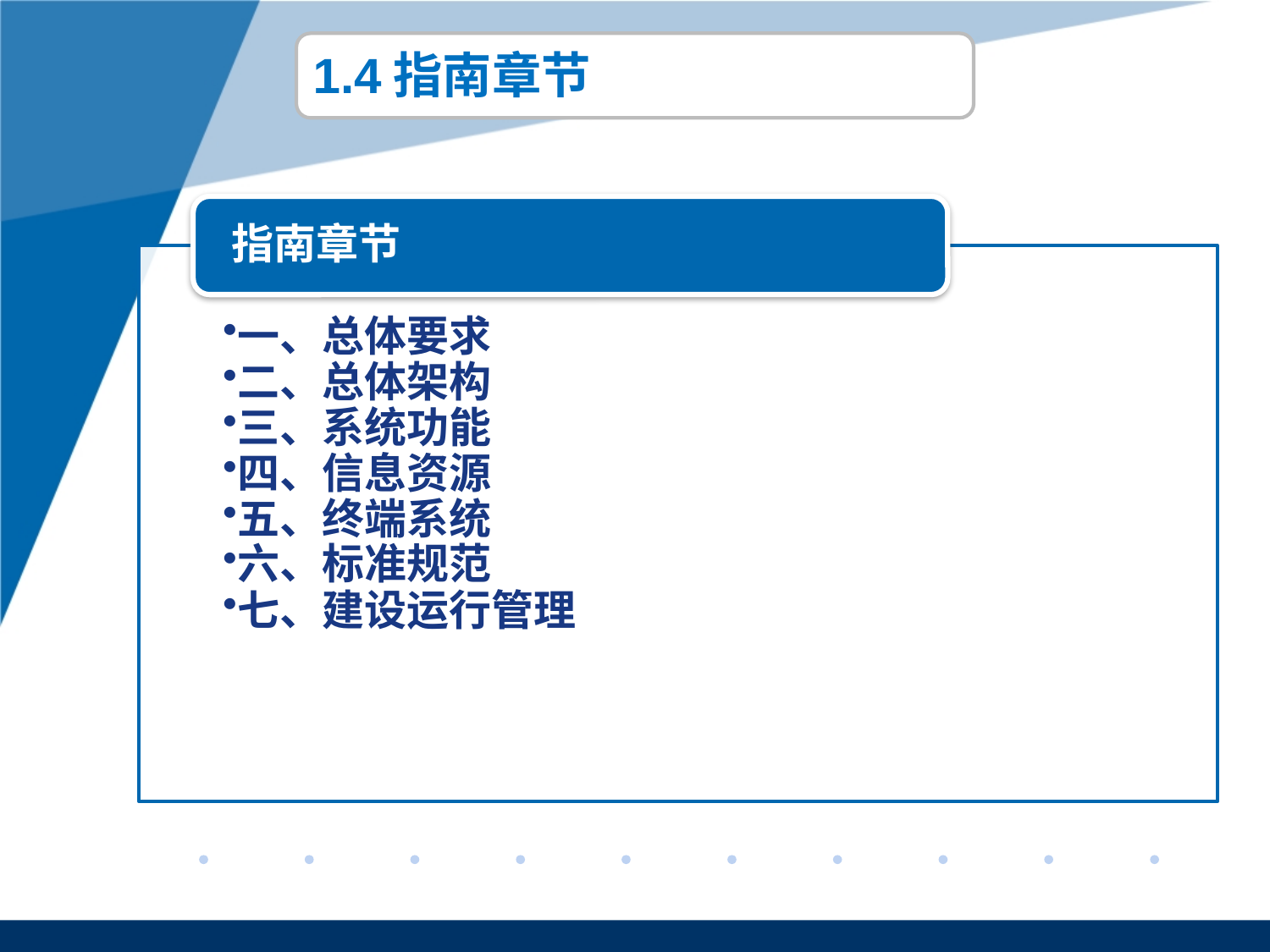

1.4指南章节
一、总体要求
二、总体架构
三、系统功能
四、信息资源
五、终端系统
六、标准规范
七、建设运行管理
指南章节